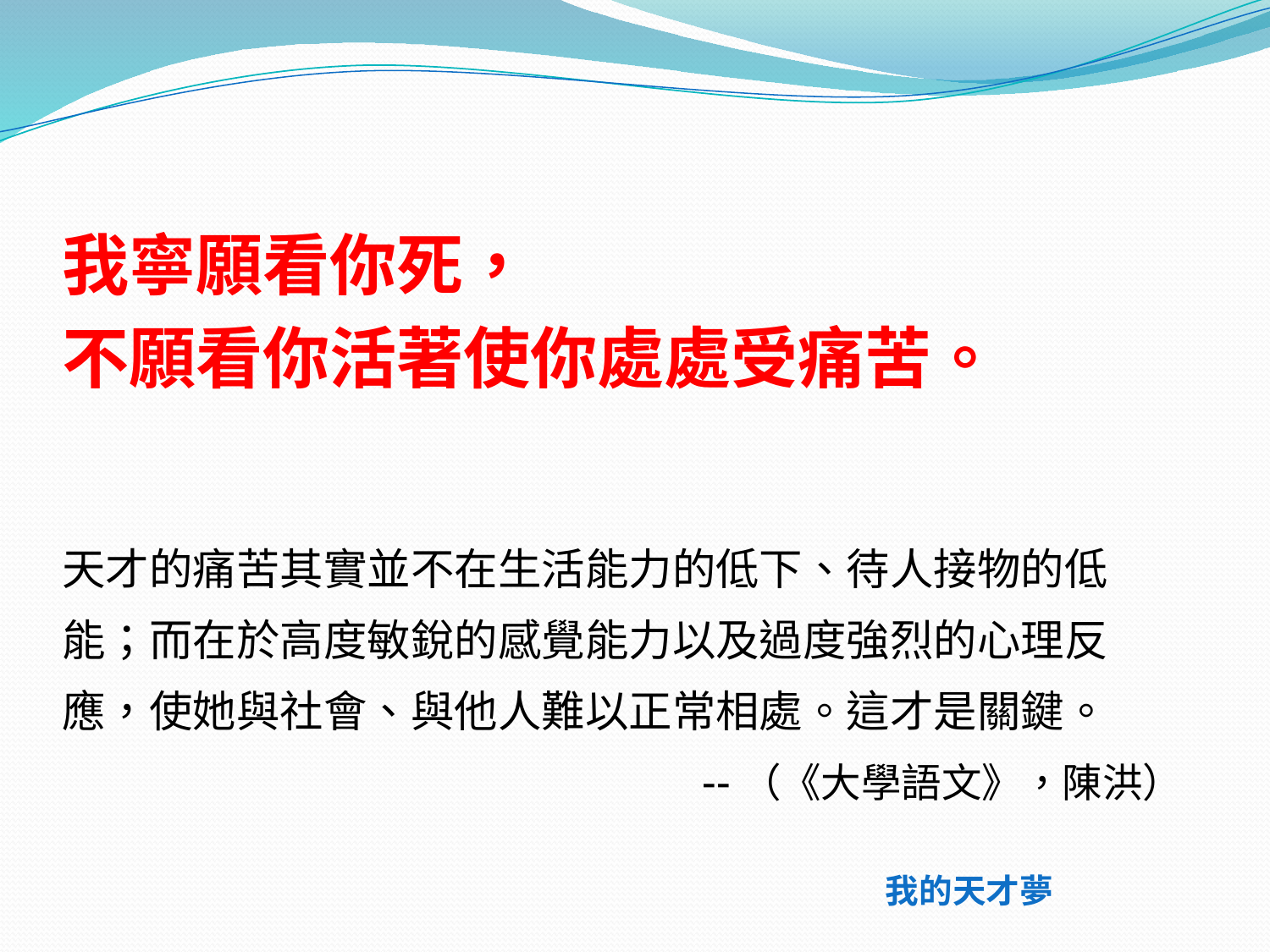

#

我寧願看你死，
不願看你活著使你處處受痛苦。

天才的痛苦其實並不在生活能力的低下、待人接物的低
能；而在於高度敏銳的感覺能力以及過度強烈的心理反
應，使她與社會、與他人難以正常相處。這才是關鍵。
                                                     --（《大學語文》，陳洪）

                                                                                                           我的天才夢